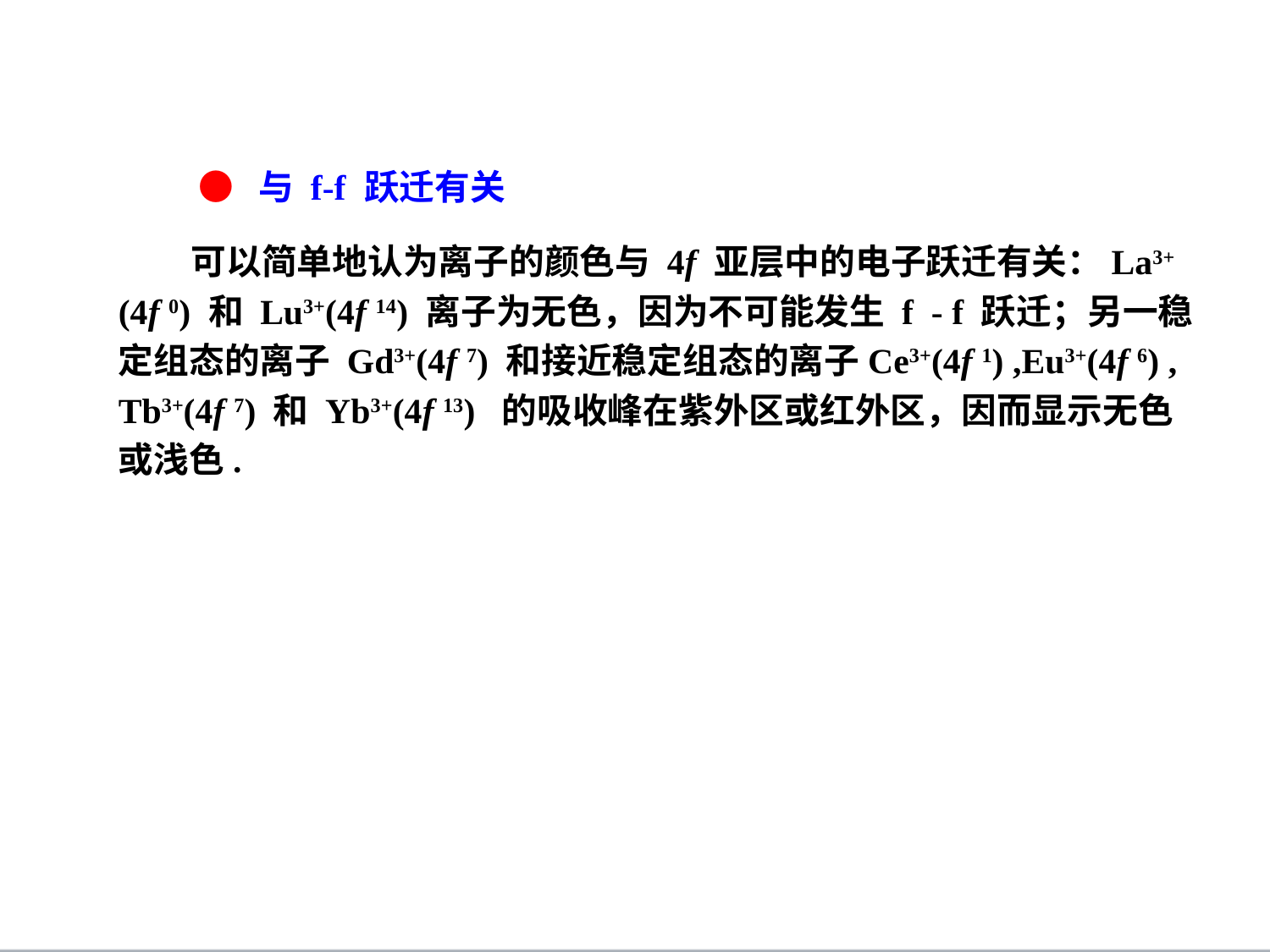

●  与 f-f 跃迁有关
        可以简单地认为离子的颜色与 4f 亚层中的电子跃迁有关：La3+
(4f 0) 和 Lu3+(4f 14) 离子为无色，因为不可能发生 f  - f 跃迁；另一稳
定组态的离子 Gd3+(4f 7) 和接近稳定组态的离子Ce3+(4f 1) ,Eu3+(4f 6) ,
Tb3+(4f 7) 和 Yb3+(4f 13)  的吸收峰在紫外区或红外区，因而显示无色
或浅色.